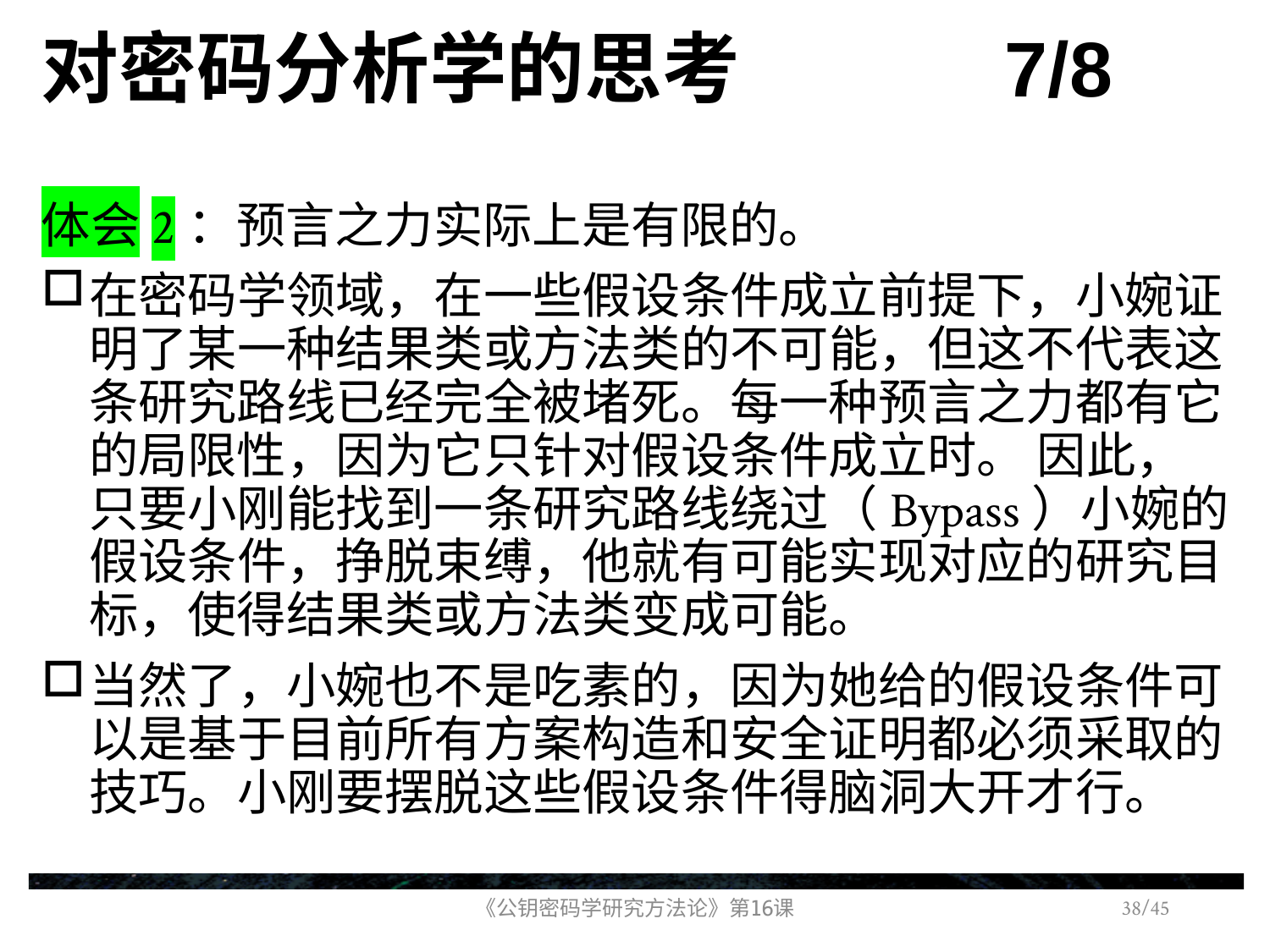

# 对密码分析学的思考              7/8
体会2：预言之力实际上是有限的。
在密码学领域，在一些假设条件成立前提下，小婉证明了某一种结果类或方法类的不可能，但这不代表这条研究路线已经完全被堵死。每一种预言之力都有它的局限性，因为它只针对假设条件成立时。 因此，只要小刚能找到一条研究路线绕过（Bypass）小婉的假设条件，挣脱束缚，他就有可能实现对应的研究目标，使得结果类或方法类变成可能。
当然了，小婉也不是吃素的，因为她给的假设条件可以是基于目前所有方案构造和安全证明都必须采取的技巧。小刚要摆脱这些假设条件得脑洞大开才行。
《公钥密码学研究方法论》第16课
38/45